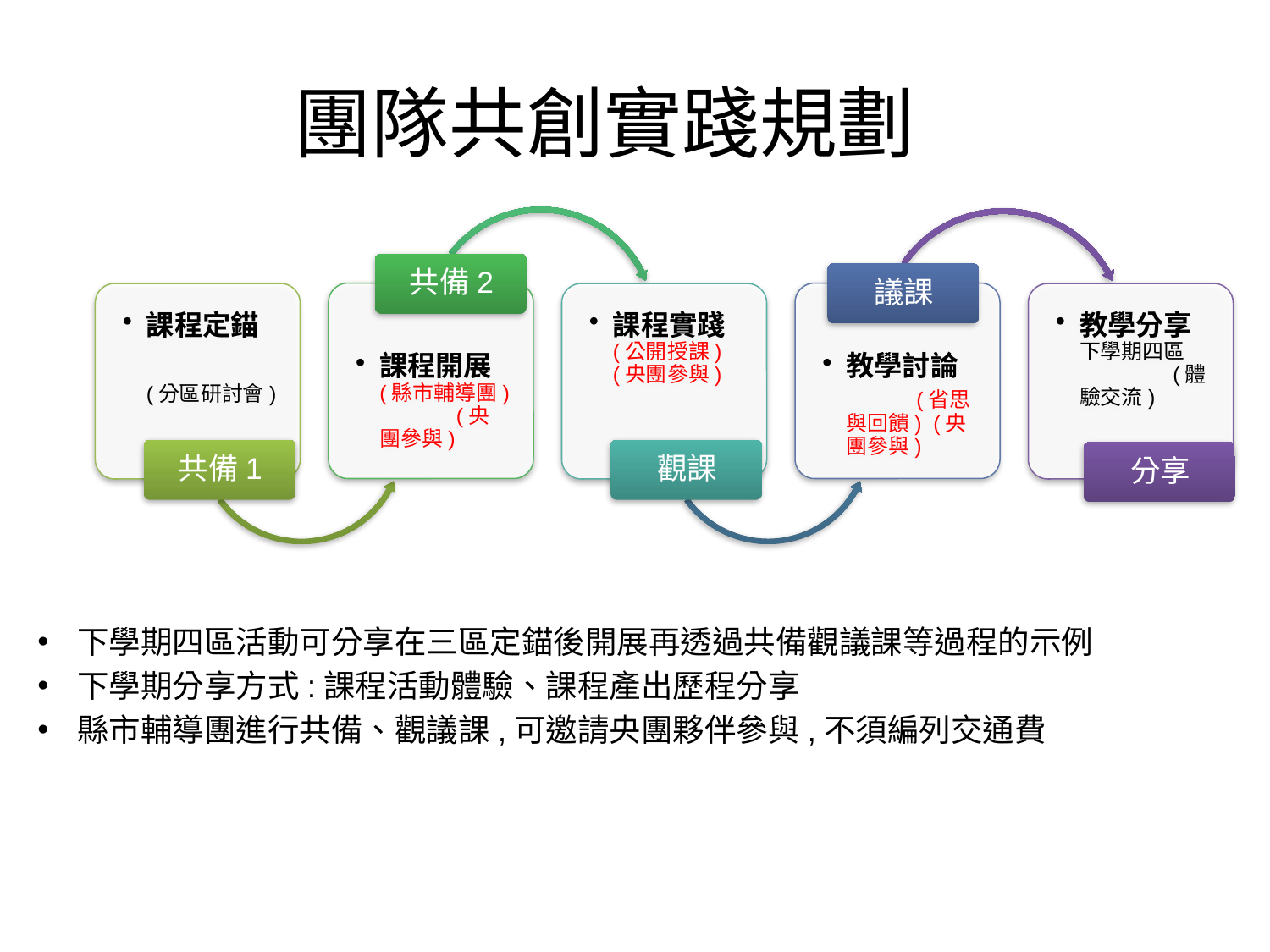

團隊共創實踐規劃
課程定錨
(分區研討會)
共備1
課程開展  (縣市輔導團)              (央團參與)
共備2
課程實踐
(公開授課)   (央團參與)
觀課
教學討論             (省思與回饋)  (央團參與)
議課
教學分享 下學期四區                         (體驗交流)
分享

下學期四區活動可分享在三區定錨後開展再透過共備觀議課等過程的示例
下學期分享方式:課程活動體驗、課程產出歷程分享
縣市輔導團進行共備、觀議課,可邀請央團夥伴參與,不須編列交通費